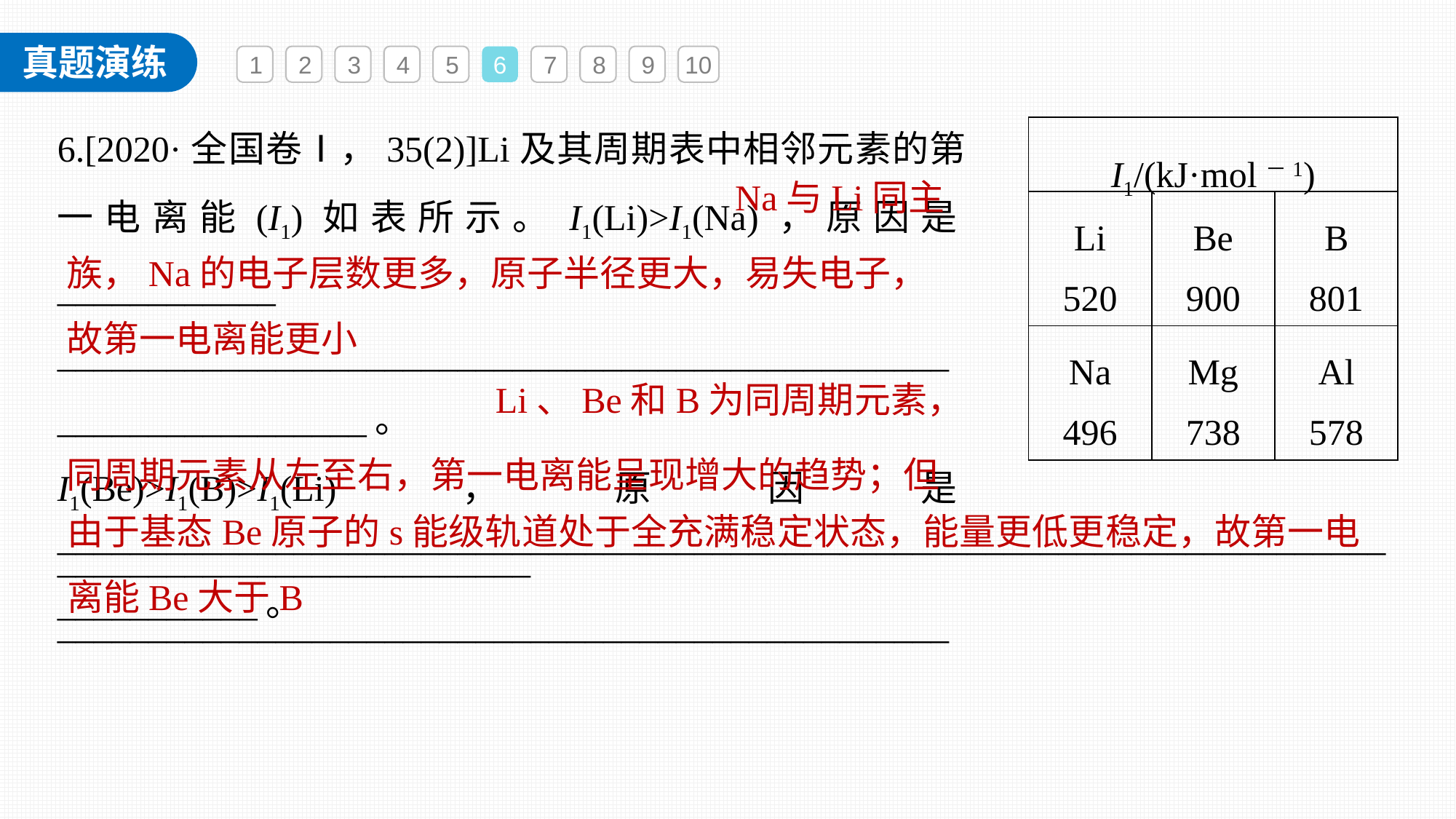

1
2
3
4
5
6
7
8
9
10
6.[2020·全国卷Ⅰ，35(2)]Li及其周期表中相邻元素的第一电离能(I1)如表所示。I1(Li)>I1(Na)，原因是____________
__________________________________________________________________。
I1(Be)>I1(B)>I1(Li)，原因是__________________________
_________________________________________________
| I1/(kJ·mol－1) |  |  |
| --- | --- | --- |
| Li 520 | Be 900 | B 801 |
| Na 496 | Mg 738 | Al 578 |
Na与Li同主
族，Na的电子层数更多，原子半径更大，易失电子，故第一电离能更小
Li、Be和B为同周期元素，
同周期元素从左至右，第一电离能呈现增大的趋势；但
由于基态Be原子的s能级轨道处于全充满稳定状态，能量更低更稳定，故第一电离能Be大于B
_________________________________________________________________________
___________。